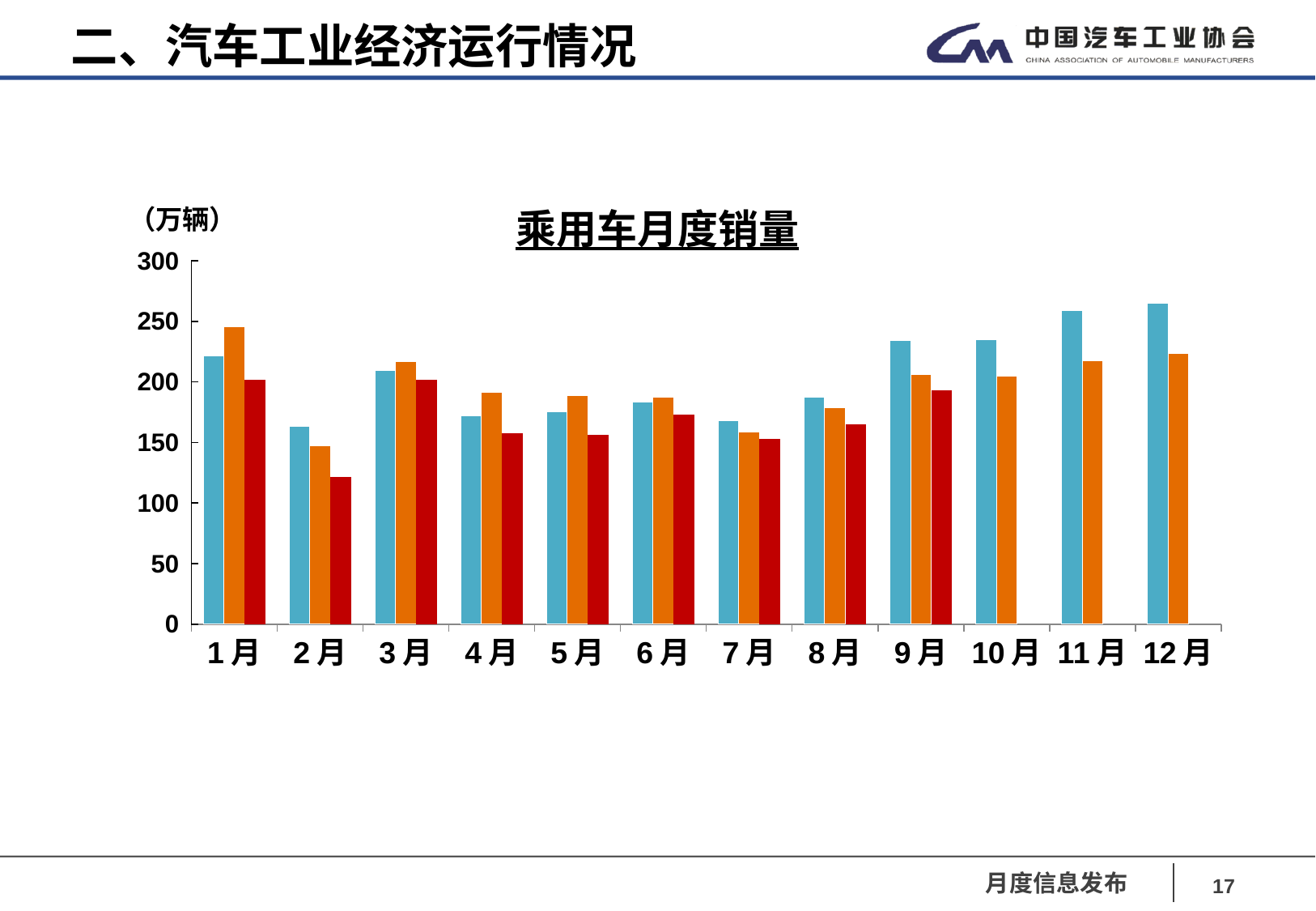

二、汽车工业经济运行情况

### Chart

| Category | 2017年 | 2018年 | 2019年 |
|---|---|---|---|
| 1月 | 221.8 | 245.6 | 202.1 |
| 2月 | 163.3 | 147.6 | 121.9 |
| 3月 | 209.6 | 216.9 | 201.9 |
| 4月 | 172.2 | 191.4 | 157.5 |
| 5月 | 175.1 | 188.9 | 156.1 |
| 6月 | 183.2 | 187.4 | 172.8 |
| 7月 | 167.8 | 159.0 | 152.8 |
| 8月 | 187.5 | 179.0 | 165.3 |
| 9月 | 234.3 | 206.0 | 193.1 |
| 10月 | 235.2 | 204.7 | None |
| 11月 | 258.9 | 217.3 | None |
| 12月 | 265.3 | 223.3 | None |
乘用车月度销量